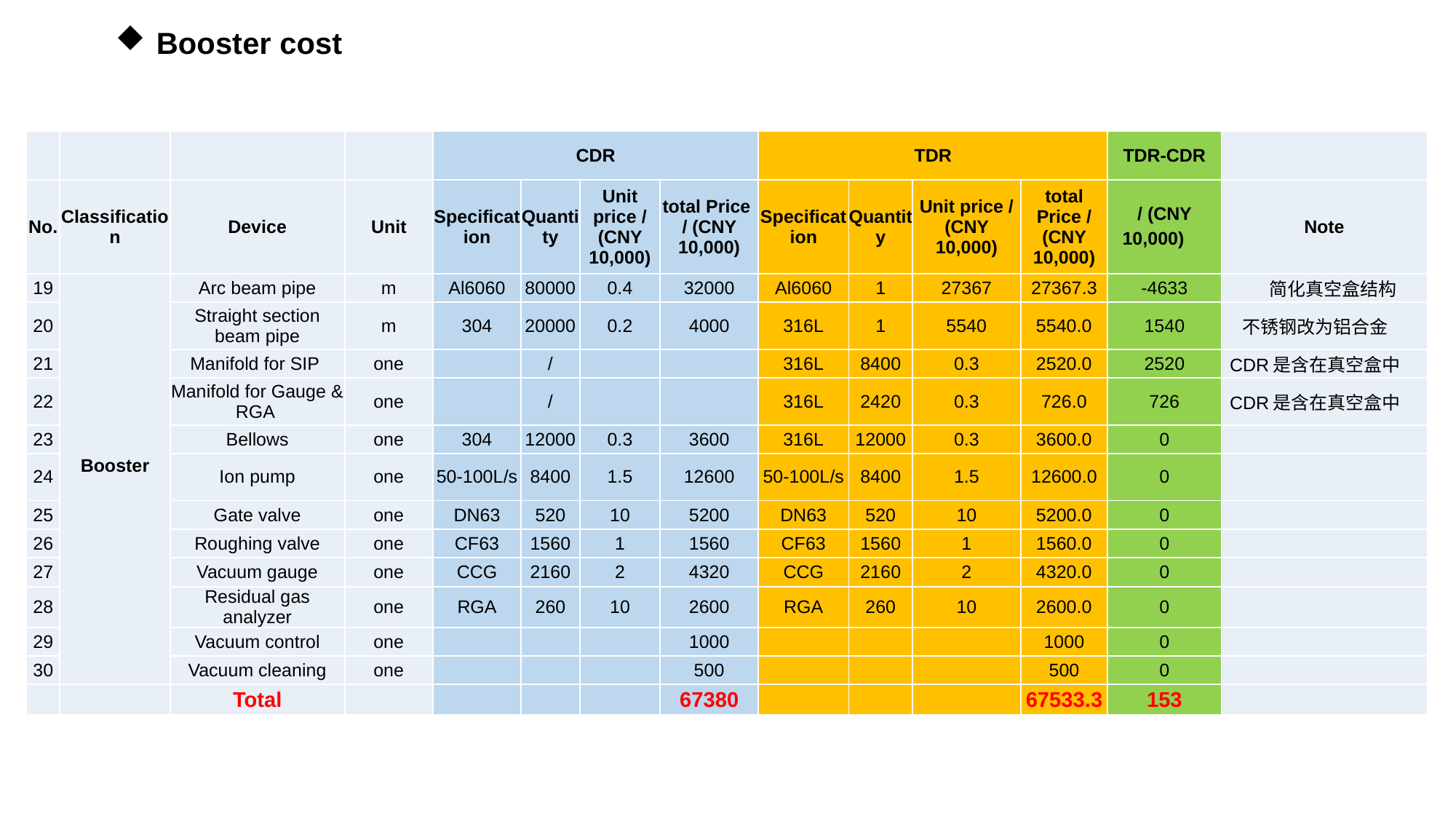

Booster cost
|  |  |  |  | CDR |  |  |  | TDR |  |  |  | TDR-CDR |  |
| --- | --- | --- | --- | --- | --- | --- | --- | --- | --- | --- | --- | --- | --- |
| No. | Classification | Device | Unit | Specification | Quantity | Unit price / (CNY 10,000) | total Price / (CNY 10,000) | Specification | Quantity | Unit price / (CNY 10,000) | total Price / (CNY 10,000) | / (CNY 10,000) | Note |
| 19 | Booster | Arc beam pipe | m | Al6060 | 80000 | 0.4 | 32000 | Al6060 | 1 | 27367 | 27367.3 | -4633 | 简化真空盒结构 |
| 20 |  | Straight section beam pipe | m | 304 | 20000 | 0.2 | 4000 | 316L | 1 | 5540 | 5540.0 | 1540 | 不锈钢改为铝合金 |
| 21 |  | Manifold for SIP | one |  | / |  |  | 316L | 8400 | 0.3 | 2520.0 | 2520 | CDR是含在真空盒中 |
| 22 |  | Manifold for Gauge & RGA | one |  | / |  |  | 316L | 2420 | 0.3 | 726.0 | 726 | CDR是含在真空盒中 |
| 23 |  | Bellows | one | 304 | 12000 | 0.3 | 3600 | 316L | 12000 | 0.3 | 3600.0 | 0 |  |
| 24 |  | Ion pump | one | 50-100L/s | 8400 | 1.5 | 12600 | 50-100L/s | 8400 | 1.5 | 12600.0 | 0 |  |
| 25 |  | Gate valve | one | DN63 | 520 | 10 | 5200 | DN63 | 520 | 10 | 5200.0 | 0 |  |
| 26 |  | Roughing valve | one | CF63 | 1560 | 1 | 1560 | CF63 | 1560 | 1 | 1560.0 | 0 |  |
| 27 |  | Vacuum gauge | one | CCG | 2160 | 2 | 4320 | CCG | 2160 | 2 | 4320.0 | 0 |  |
| 28 |  | Residual gas analyzer | one | RGA | 260 | 10 | 2600 | RGA | 260 | 10 | 2600.0 | 0 |  |
| 29 |  | Vacuum control | one |  |  |  | 1000 |  |  |  | 1000 | 0 |  |
| 30 |  | Vacuum cleaning | one |  |  |  | 500 |  |  |  | 500 | 0 |  |
|  |  | Total |  |  |  |  | 67380 |  |  |  | 67533.3 | 153 |  |